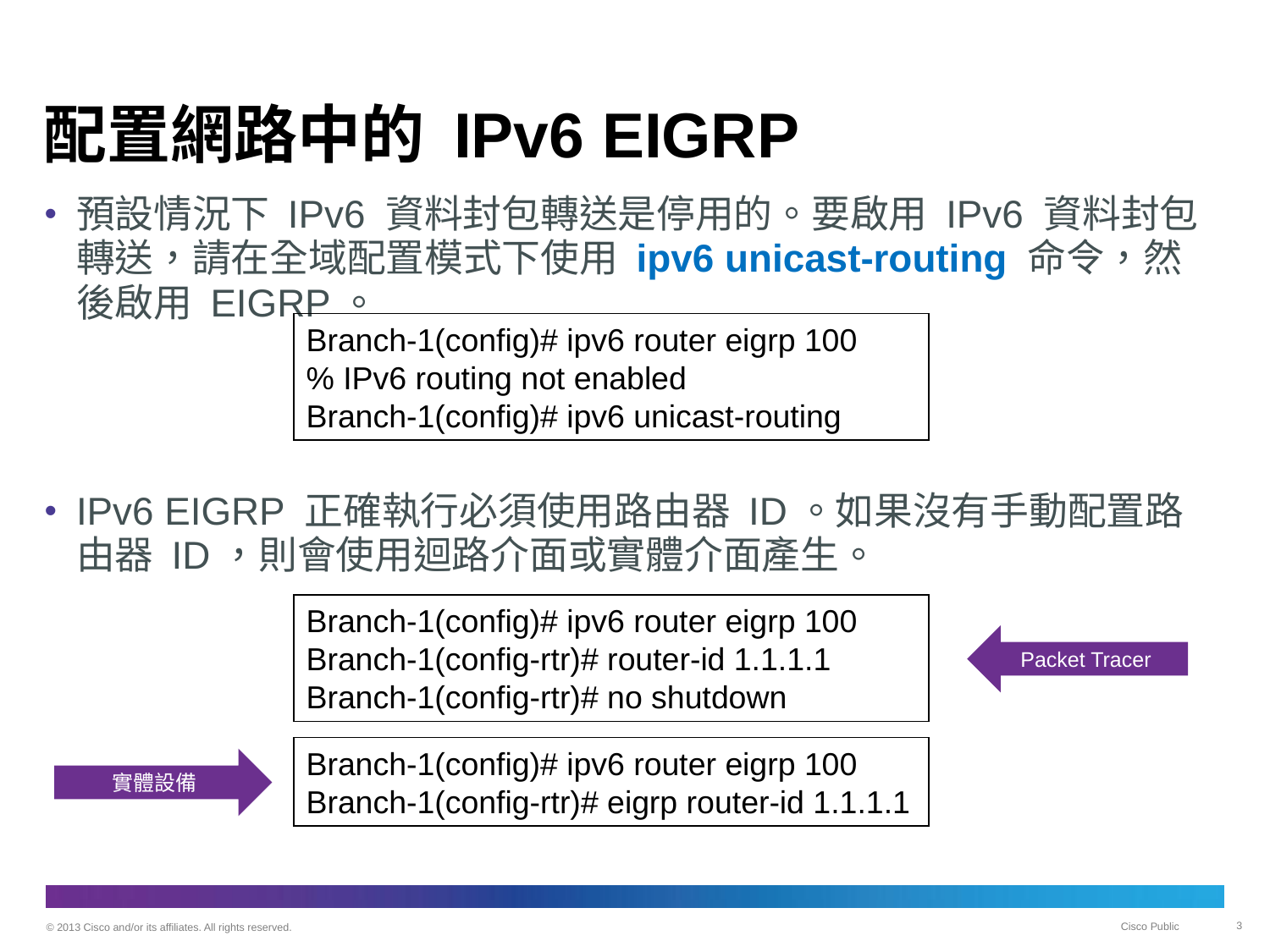

# 配置網路中的 IPv6 EIGRP
預設情況下 IPv6 資料封包轉送是停用的。要啟用 IPv6 資料封包轉送，請在全域配置模式下使用 ipv6 unicast-routing 命令，然後啟用 EIGRP。

IPv6 EIGRP 正確執行必須使用路由器 ID。如果沒有手動配置路由器 ID，則會使用迴路介面或實體介面產生。
Branch-1(config)# ipv6 router eigrp 100
% IPv6 routing not enabled
Branch-1(config)# ipv6 unicast-routing
Branch-1(config)# ipv6 router eigrp 100
Branch-1(config-rtr)# router-id 1.1.1.1
Branch-1(config-rtr)# no shutdown
Packet Tracer
Branch-1(config)# ipv6 router eigrp 100
Branch-1(config-rtr)# eigrp router-id 1.1.1.1
實體設備